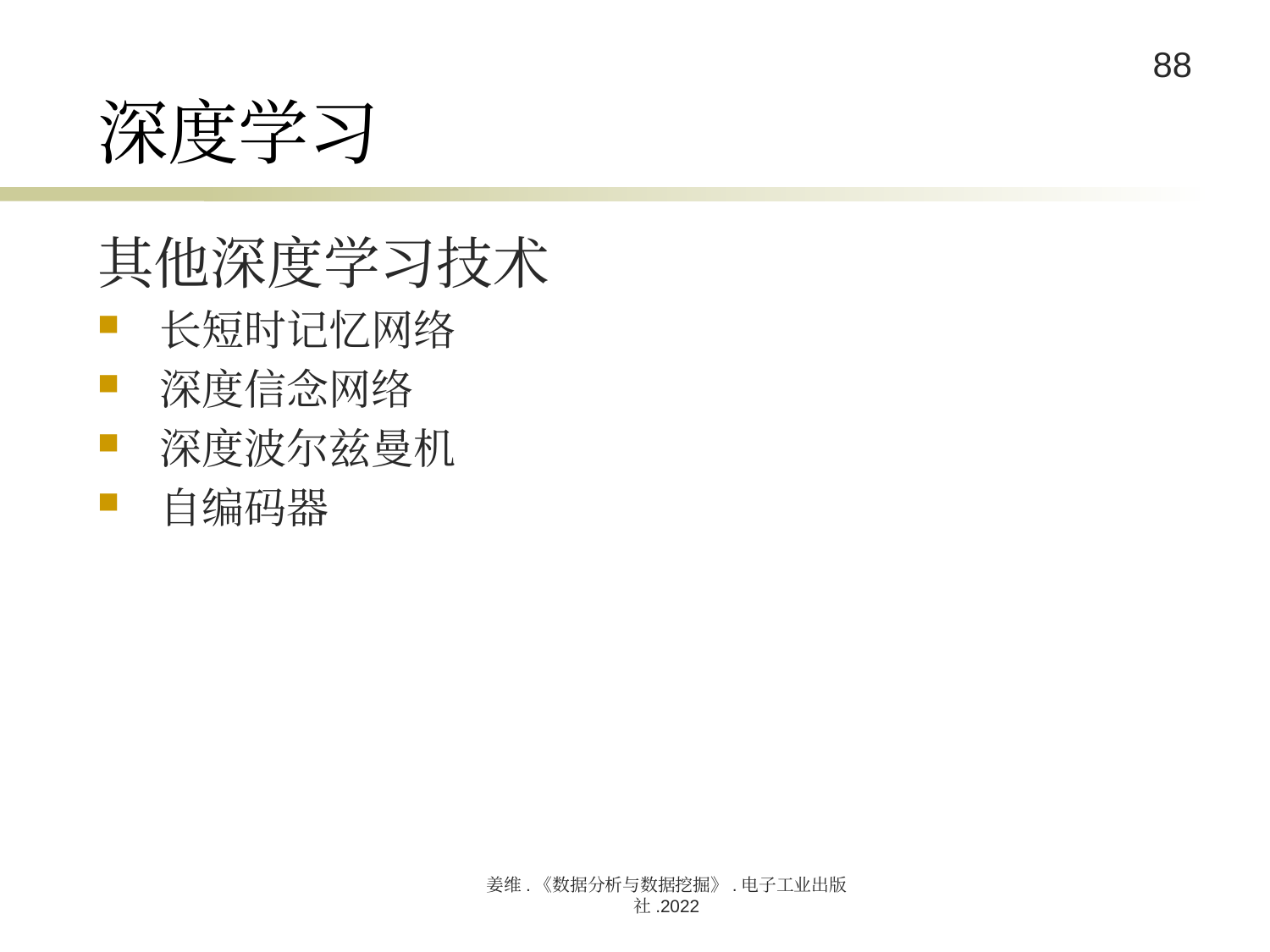

# 深度学习
其他深度学习技术
长短时记忆网络
深度信念网络
深度波尔兹曼机
自编码器

姜维.《数据分析与数据挖掘》.电子工业出版社.2022